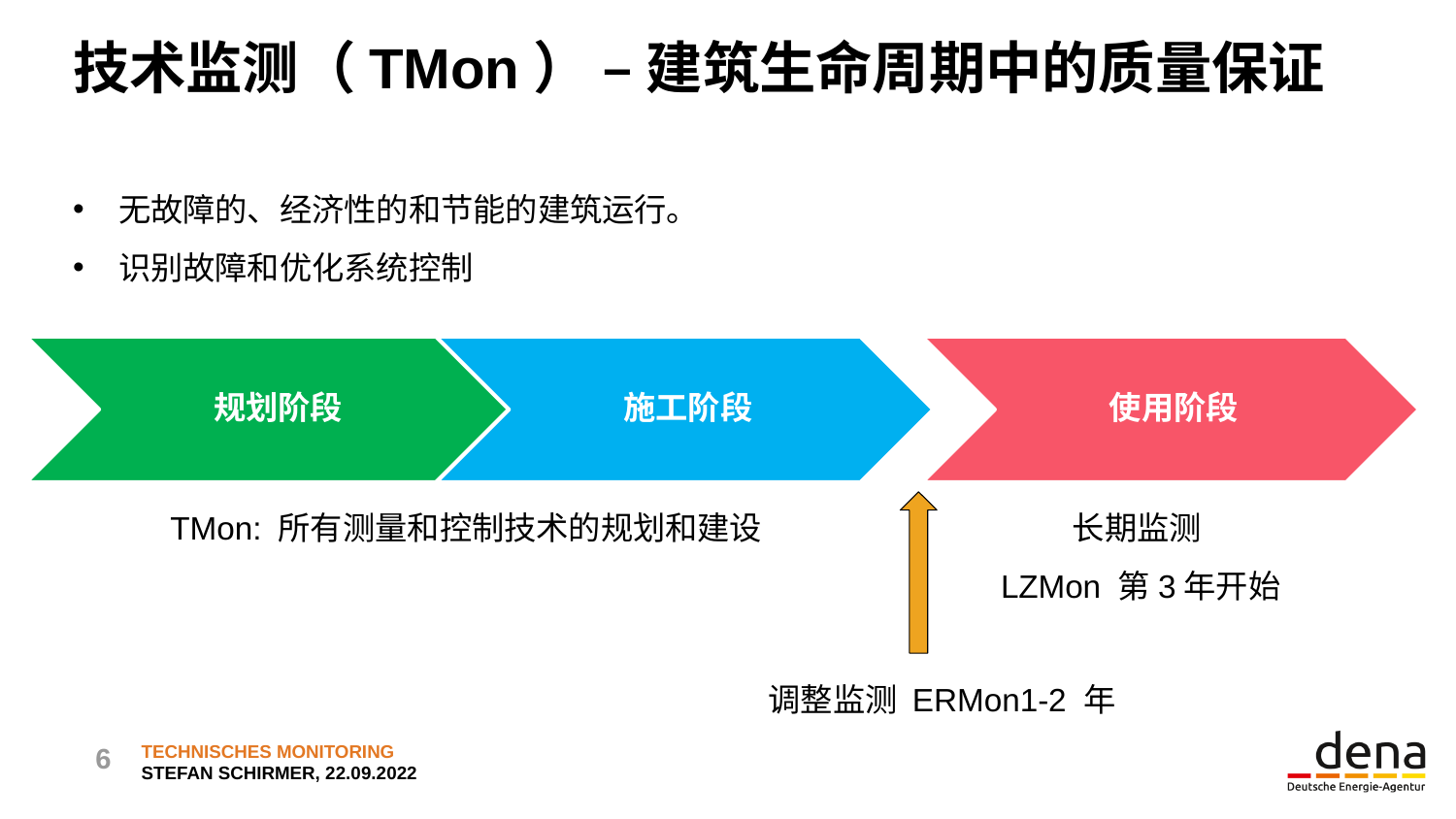

# 技术监测（Tmon） – 建筑生命周期中的质量保证
无故障的、经济性的和节能的建筑运行。
识别故障和优化系统控制
规划阶段
施工阶段
使用阶段
长期监测
LZMon 第3年开始
TMon: 所有测量和控制技术的规划和建设

调整监测 ERMon1-2 年